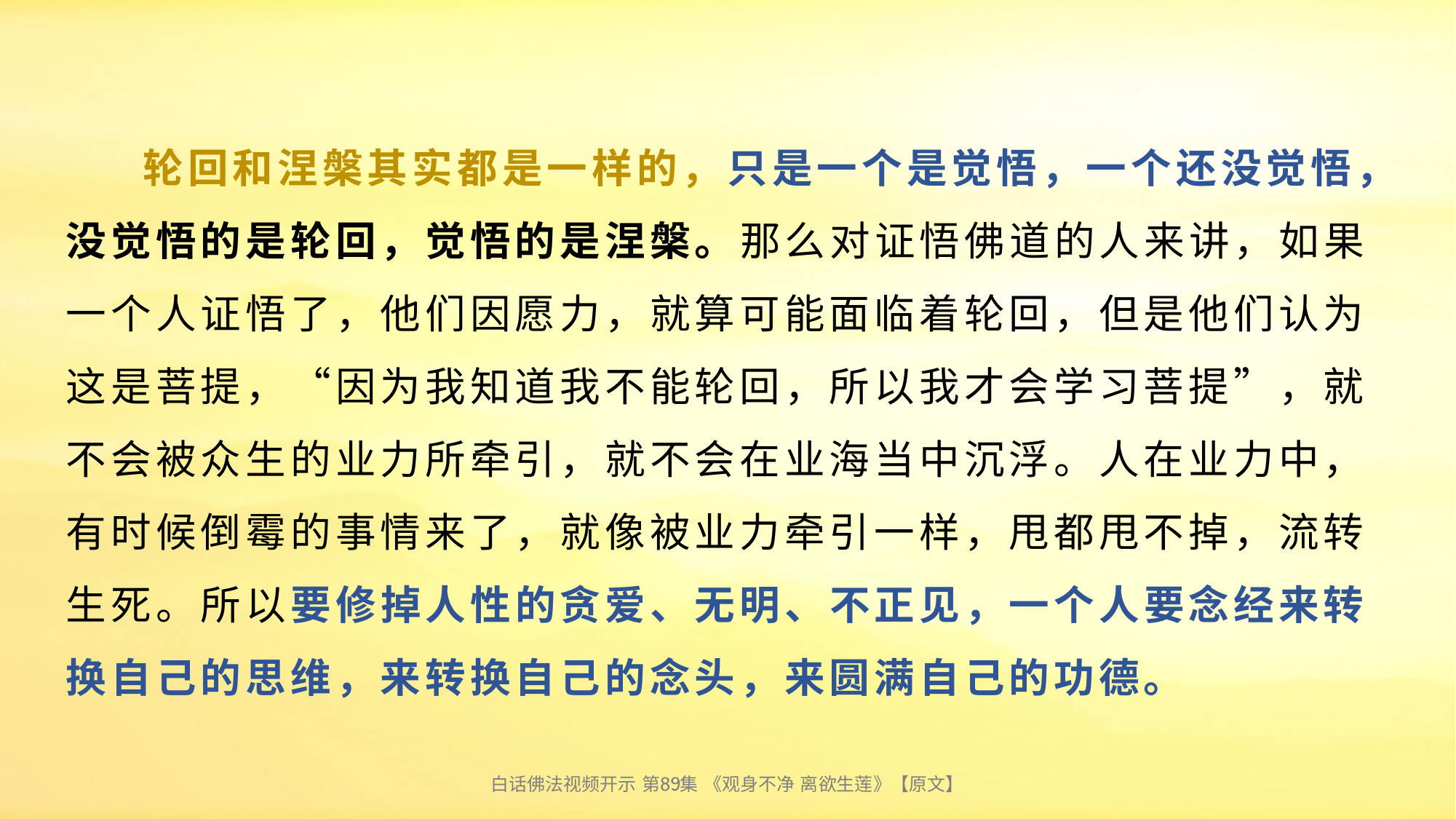

# 轮回和涅槃其实都是一样的，只是一个是觉悟，一个还没觉悟，没觉悟的是轮回，觉悟的是涅槃。那么对证悟佛道的人来讲，如果一个人证悟了，他们因愿力，就算可能面临着轮回，但是他们认为这是菩提，“因为我知道我不能轮回，所以我才会学习菩提”，就不会被众生的业力所牵引，就不会在业海当中沉浮。人在业力中，有时候倒霉的事情来了，就像被业力牵引一样，甩都甩不掉，流转生死。所以要修掉人性的贪爱、无明、不正见，一个人要念经来转换自己的思维，来转换自己的念头，来圆满自己的功德。
白话佛法视频开示 第89集 《观身不净 离欲生莲》【原文】